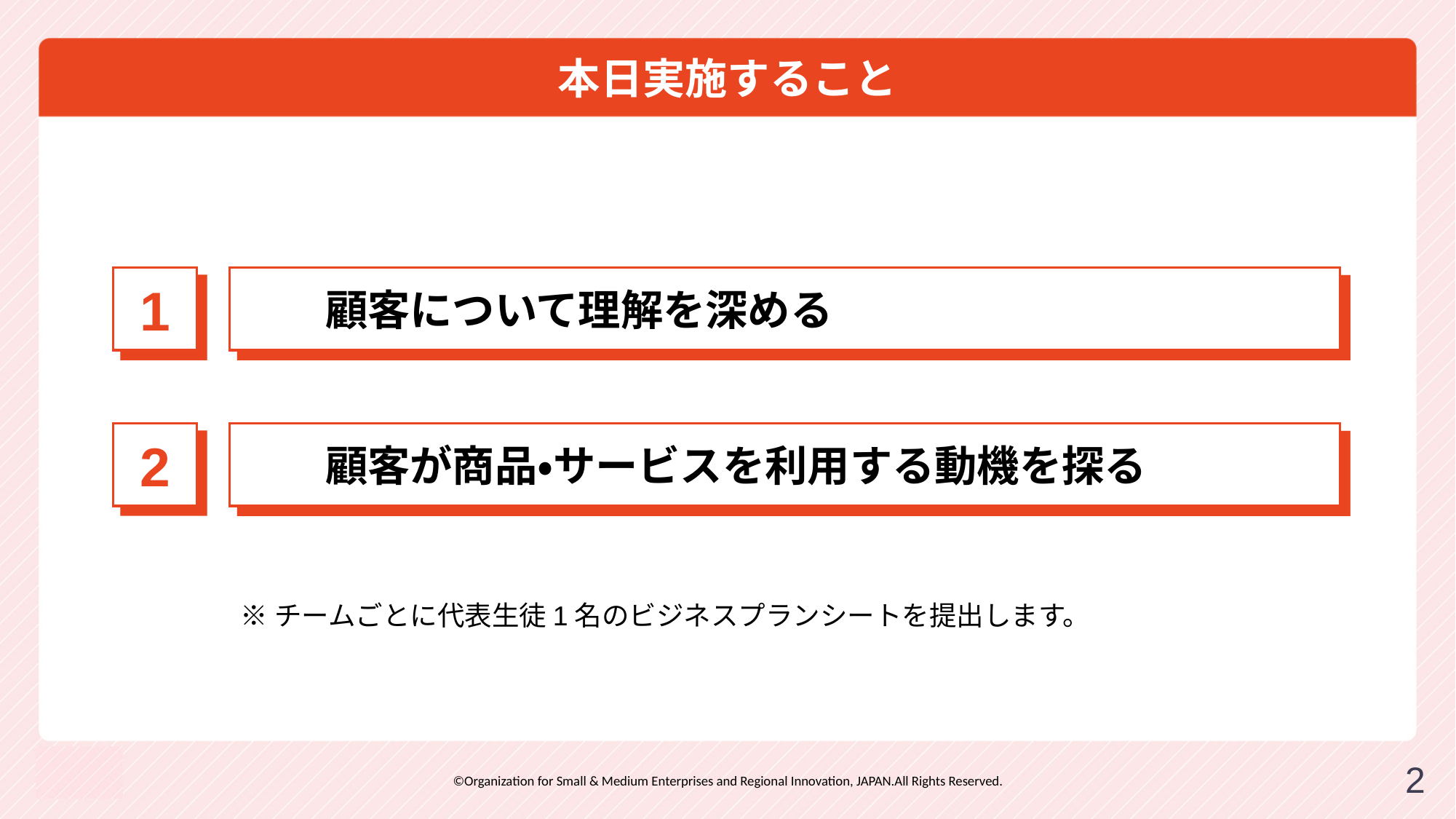

# 本日実施すること
1
　　顧客について理解を深める
2
　　顧客が商品・サービスを利用する動機を探る
※チームごとに代表生徒1名のビジネスプランシートを提出します。